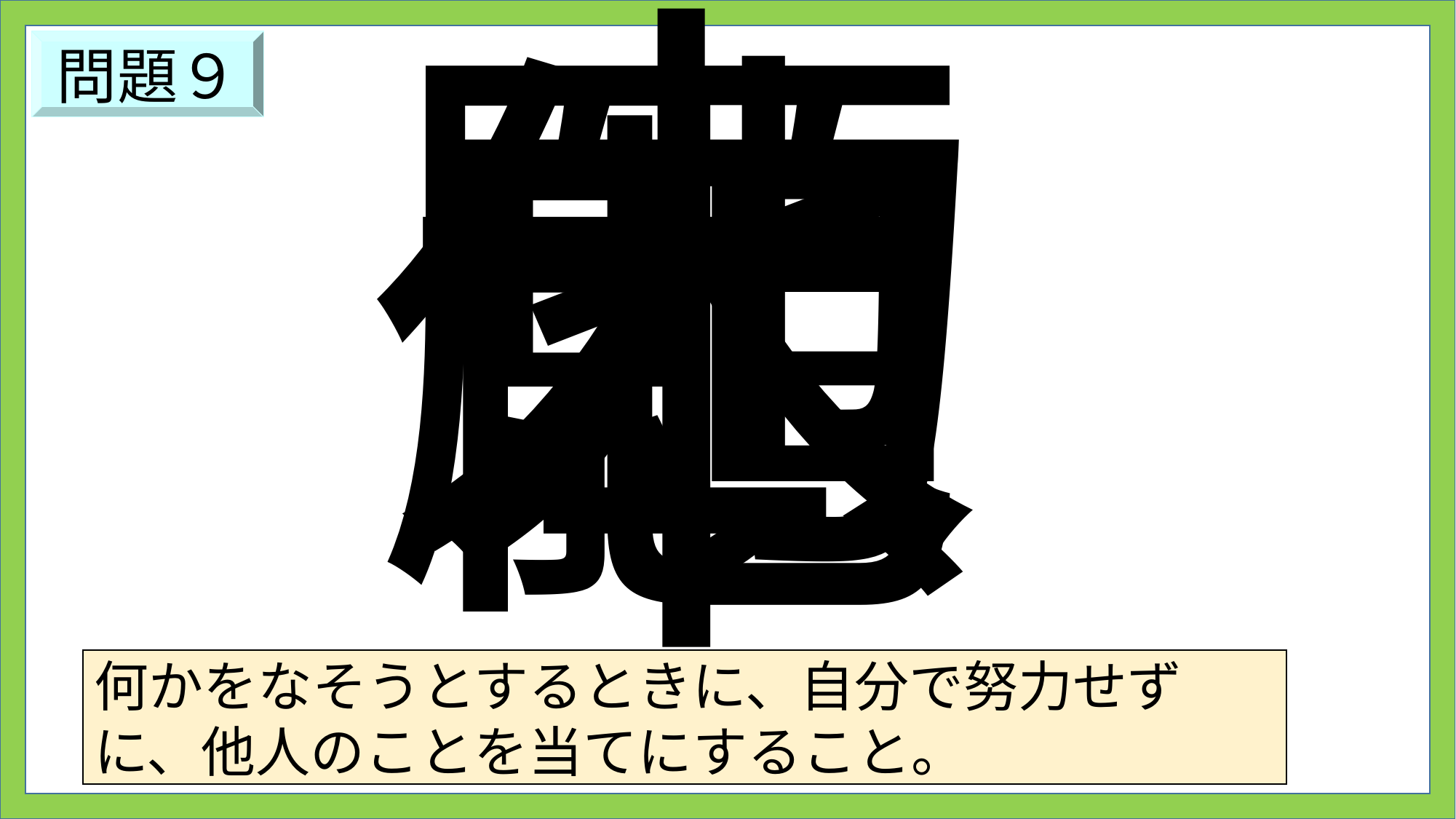

力
願
他
本
問題９
何かをなそうとするときに、自分で努力せずに、他人のことを当てにすること。